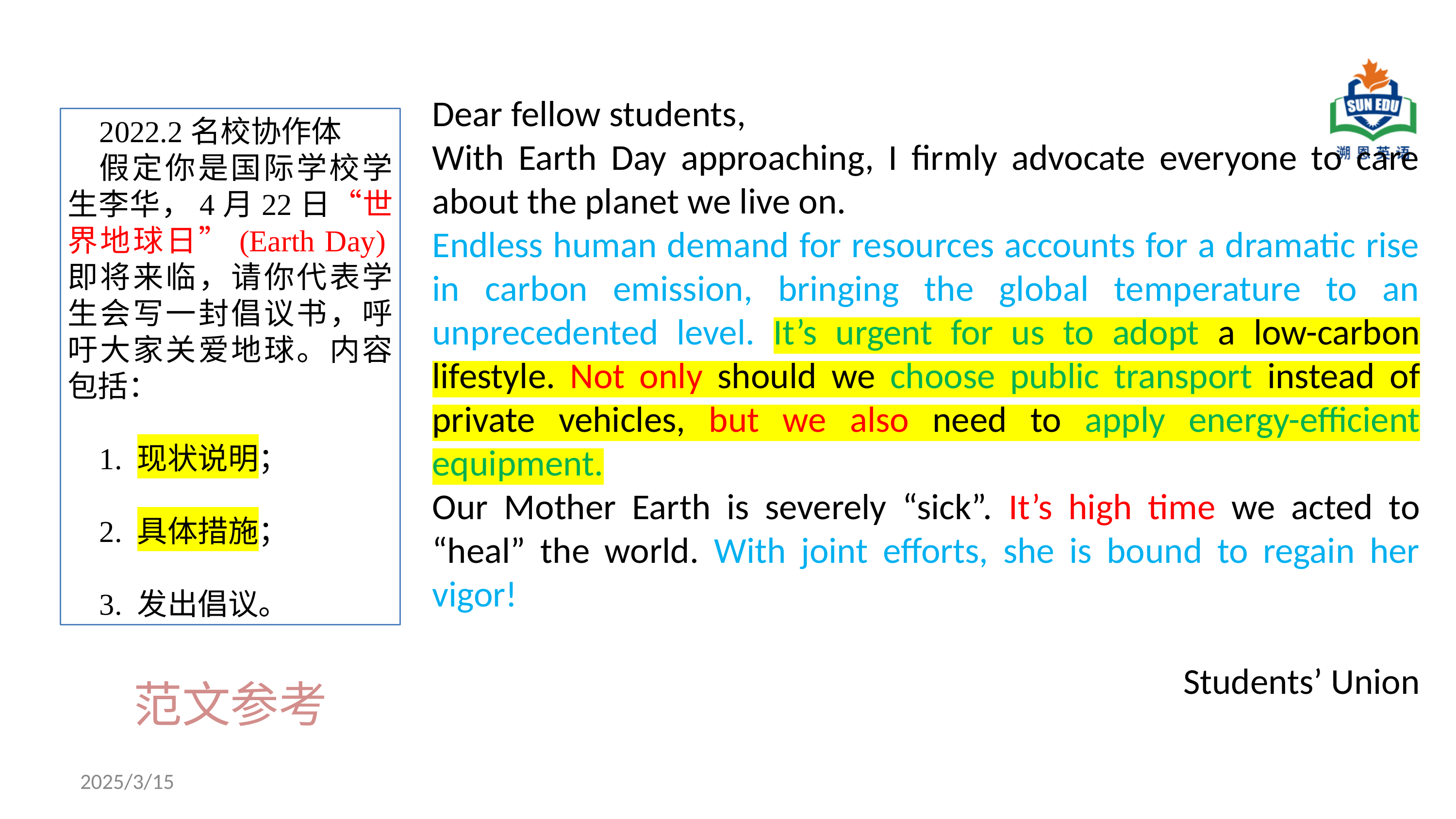

Dear fellow students,
With Earth Day approaching, I firmly advocate everyone to care about the planet we live on.
Endless human demand for resources accounts for a dramatic rise in carbon emission, bringing the global temperature to an unprecedented level. It’s urgent for us to adopt a low-carbon lifestyle. Not only should we choose public transport instead of private vehicles, but we also need to apply energy-efficient equipment.
Our Mother Earth is severely “sick”. It’s high time we acted to “heal” the world. With joint efforts, she is bound to regain her vigor!

Students’ Union
2022.2名校协作体
假定你是国际学校学生李华，4月22日“世界地球日”(Earth Day)即将来临，请你代表学生会写一封倡议书，呼吁大家关爱地球。内容包括：

1. 现状说明；

2. 具体措施；

3. 发出倡议。
范文参考
2025/3/15